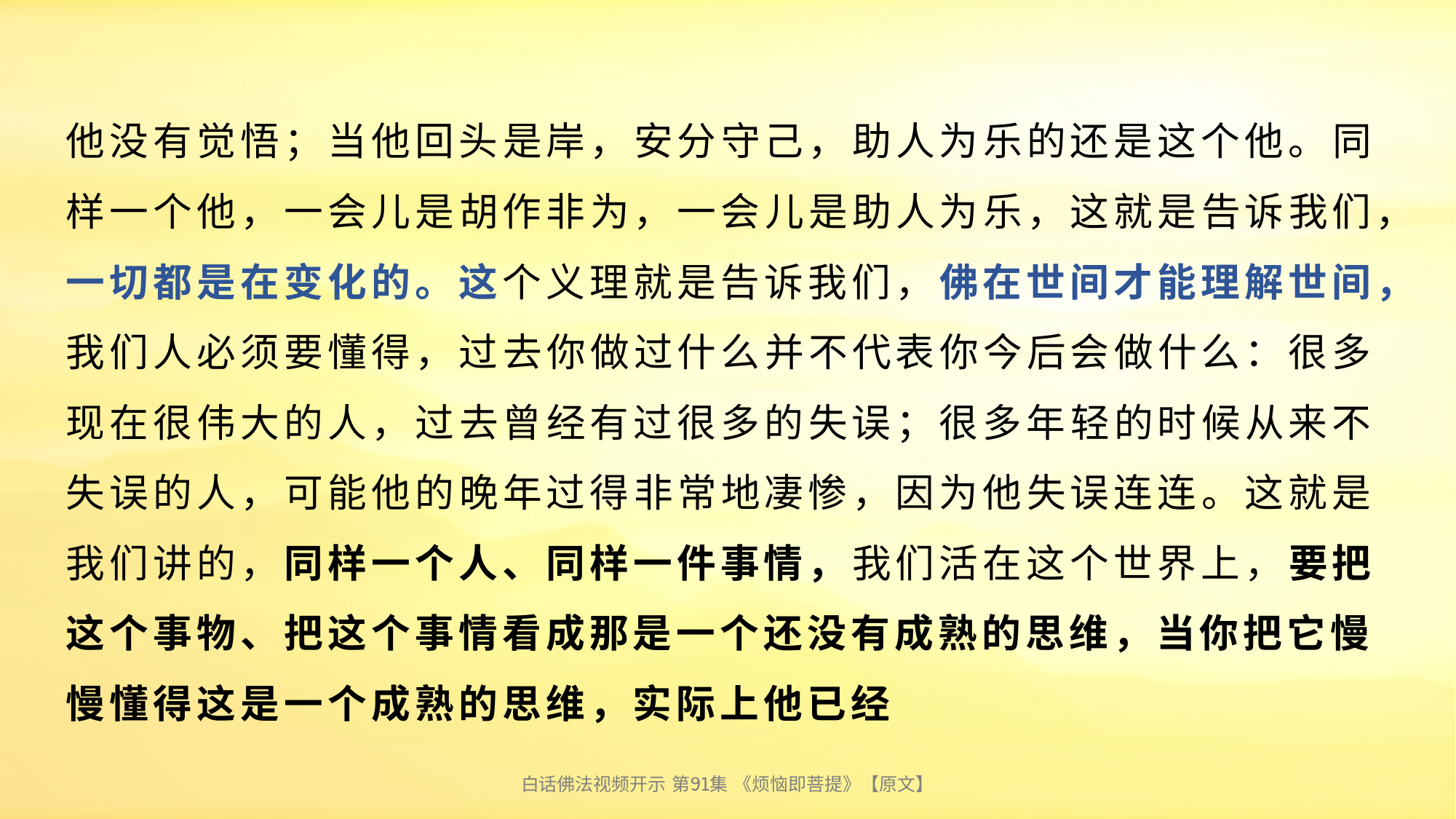

# 他没有觉悟；当他回头是岸，安分守己，助人为乐的还是这个他。同样一个他，一会儿是胡作非为，一会儿是助人为乐，这就是告诉我们，一切都是在变化的。这个义理就是告诉我们，佛在世间才能理解世间，我们人必须要懂得，过去你做过什么并不代表你今后会做什么：很多现在很伟大的人，过去曾经有过很多的失误；很多年轻的时候从来不失误的人，可能他的晚年过得非常地凄惨，因为他失误连连。这就是我们讲的，同样一个人、同样一件事情，我们活在这个世界上，要把这个事物、把这个事情看成那是一个还没有成熟的思维，当你把它慢慢懂得这是一个成熟的思维，实际上他已经
白话佛法视频开示 第91集 《烦恼即菩提》【原文】